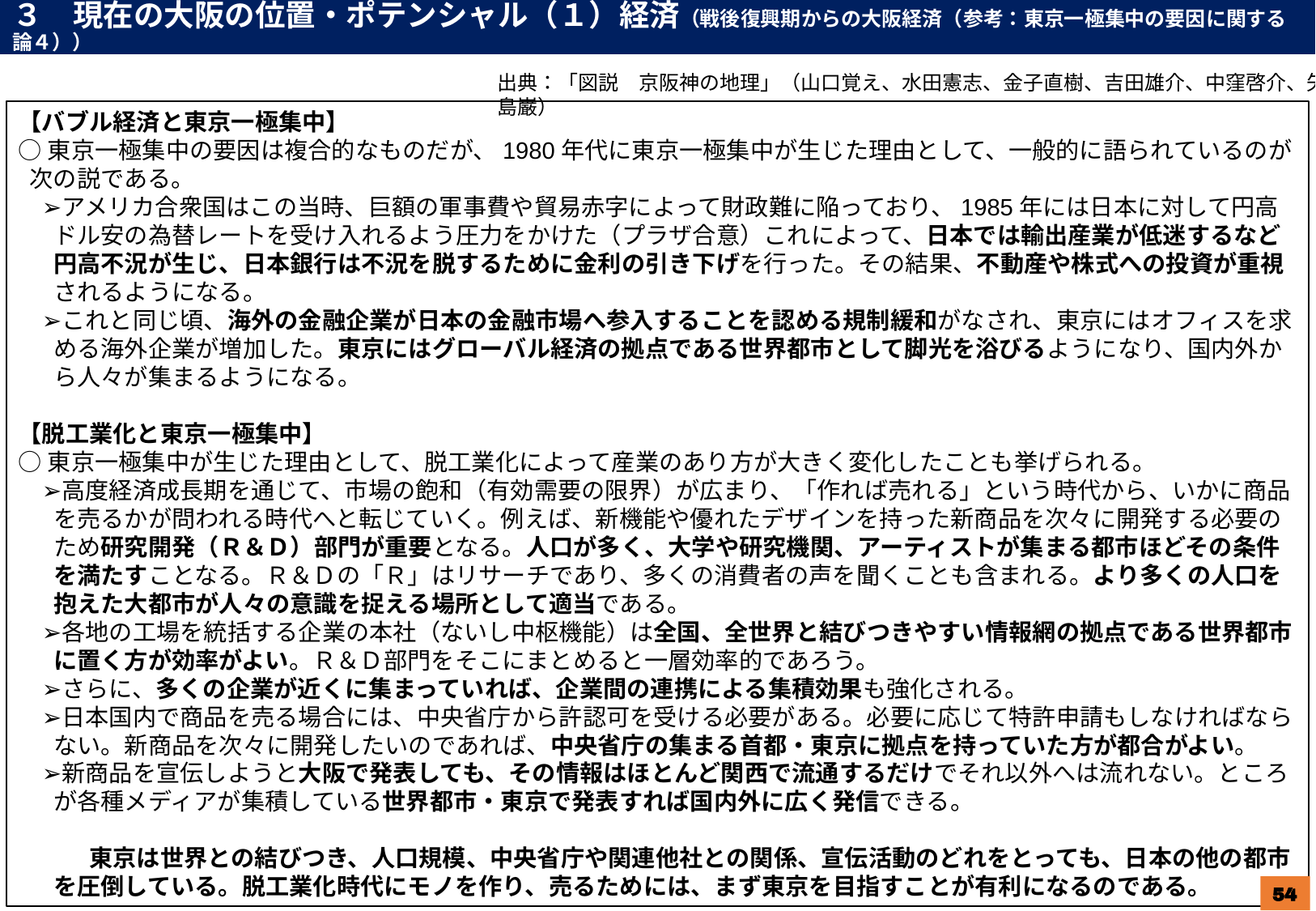

３　現在の大阪の位置・ポテンシャル（１）経済（戦後復興期からの大阪経済（参考：東京一極集中の要因に関する論４））
出典：「図説　京阪神の地理」（山口覚え、水田憲志、金子直樹、吉田雄介、中窪啓介、矢島巌）
【バブル経済と東京一極集中】
○東京一極集中の要因は複合的なものだが、1980年代に東京一極集中が生じた理由として、一般的に語られているのが次の説である。
　➢アメリカ合衆国はこの当時、巨額の軍事費や貿易赤字によって財政難に陥っており、1985年には日本に対して円高ドル安の為替レートを受け入れるよう圧力をかけた（プラザ合意）これによって、日本では輸出産業が低迷するなど円高不況が生じ、日本銀行は不況を脱するために金利の引き下げを行った。その結果、不動産や株式への投資が重視されるようになる。
　➢これと同じ頃、海外の金融企業が日本の金融市場へ参入することを認める規制緩和がなされ、東京にはオフィスを求める海外企業が増加した。東京にはグローバル経済の拠点である世界都市として脚光を浴びるようになり、国内外から人々が集まるようになる。

【脱工業化と東京一極集中】
○東京一極集中が生じた理由として、脱工業化によって産業のあり方が大きく変化したことも挙げられる。
　➢高度経済成長期を通じて、市場の飽和（有効需要の限界）が広まり、「作れば売れる」という時代から、いかに商品を売るかが問われる時代へと転じていく。例えば、新機能や優れたデザインを持った新商品を次々に開発する必要のため研究開発（Ｒ＆Ｄ）部門が重要となる。人口が多く、大学や研究機関、アーティストが集まる都市ほどその条件を満たすことなる。Ｒ＆Ｄの「Ｒ」はリサーチであり、多くの消費者の声を聞くことも含まれる。より多くの人口を抱えた大都市が人々の意識を捉える場所として適当である。
　➢各地の工場を統括する企業の本社（ないし中枢機能）は全国、全世界と結びつきやすい情報網の拠点である世界都市に置く方が効率がよい。Ｒ＆Ｄ部門をそこにまとめると一層効率的であろう。
　➢さらに、多くの企業が近くに集まっていれば、企業間の連携による集積効果も強化される。
　➢日本国内で商品を売る場合には、中央省庁から許認可を受ける必要がある。必要に応じて特許申請もしなければならない。新商品を次々に開発したいのであれば、中央省庁の集まる首都・東京に拠点を持っていた方が都合がよい。
　➢新商品を宣伝しようと大阪で発表しても、その情報はほとんど関西で流通するだけでそれ以外へは流れない。ところが各種メディアが集積している世界都市・東京で発表すれば国内外に広く発信できる。

　　　東京は世界との結びつき、人口規模、中央省庁や関連他社との関係、宣伝活動のどれをとっても、日本の他の都市を圧倒している。脱工業化時代にモノを作り、売るためには、まず東京を目指すことが有利になるのである。
54